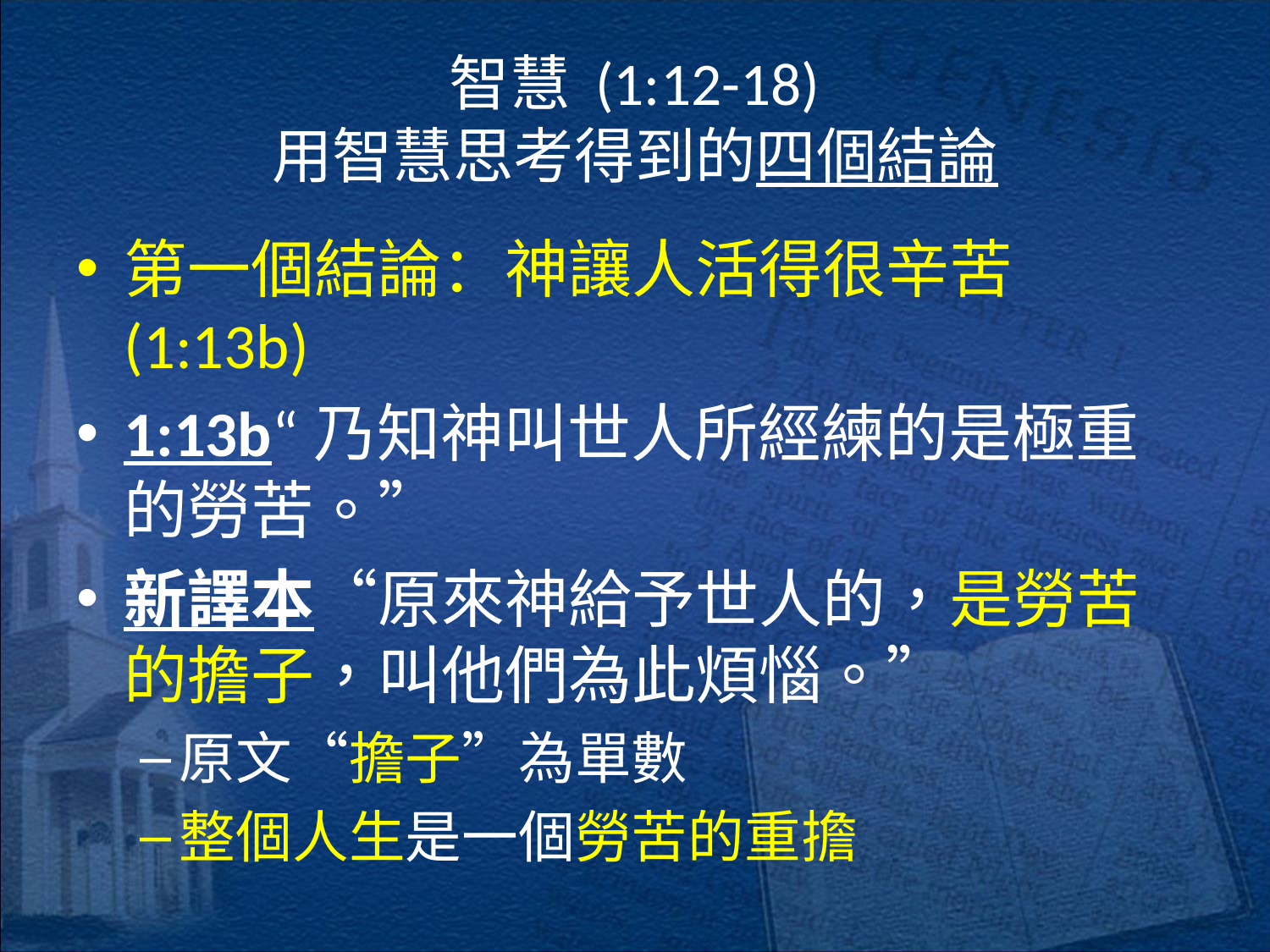

# 智慧 (1:12-18) 用智慧思考得到的四個結論
第一個結論：神讓人活得很辛苦 (1:13b)
1:13b“乃知神叫世人所經練的是極重的勞苦。”
新譯本“原來神給予世人的，是勞苦的擔子，叫他們為此煩惱。”
原文“擔子”為單數
整個人生是一個勞苦的重擔